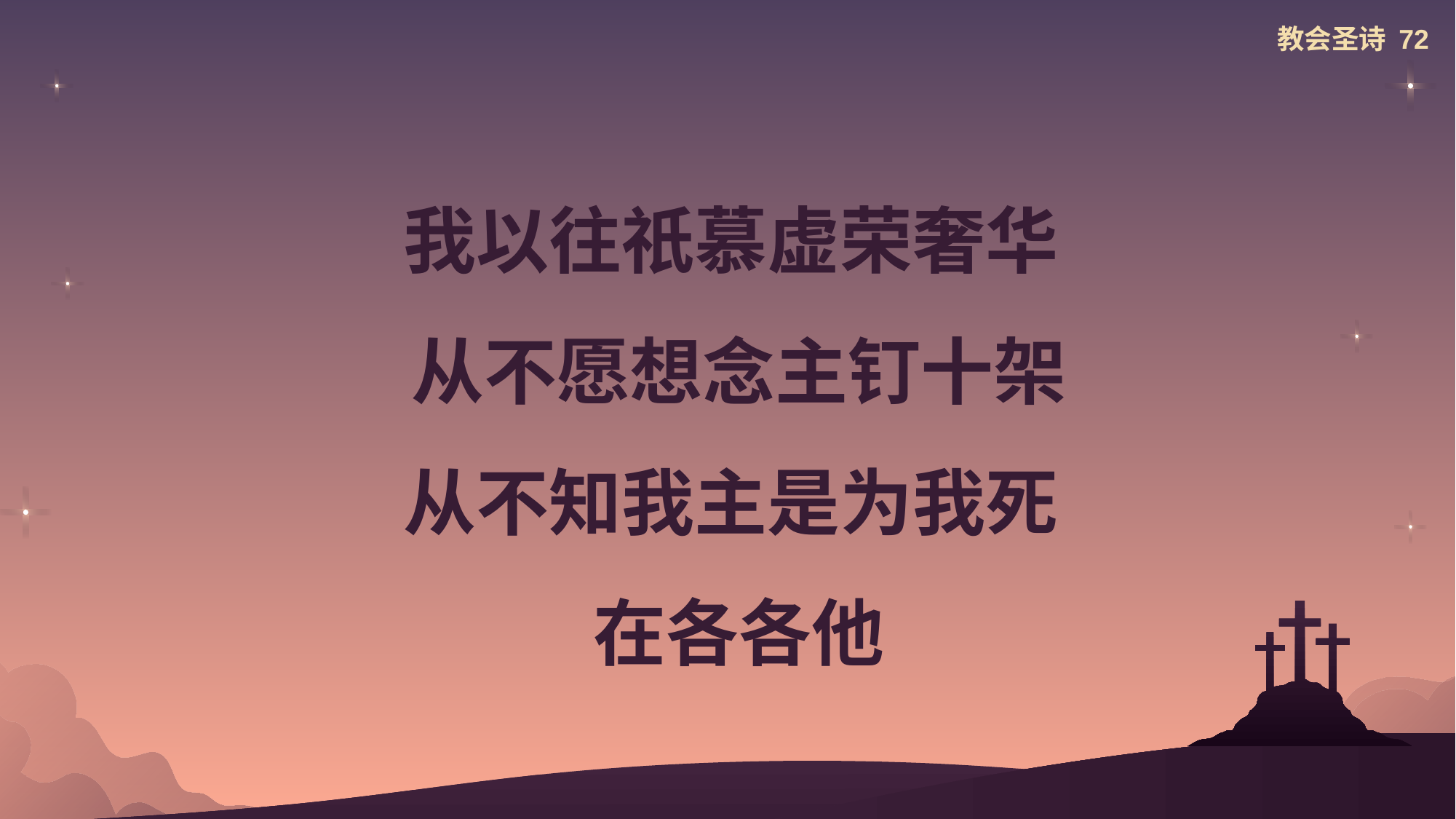

教会圣诗 72
我以往祇慕虚荣奢华
从不愿想念主钉十架
从不知我主是为我死
在各各他